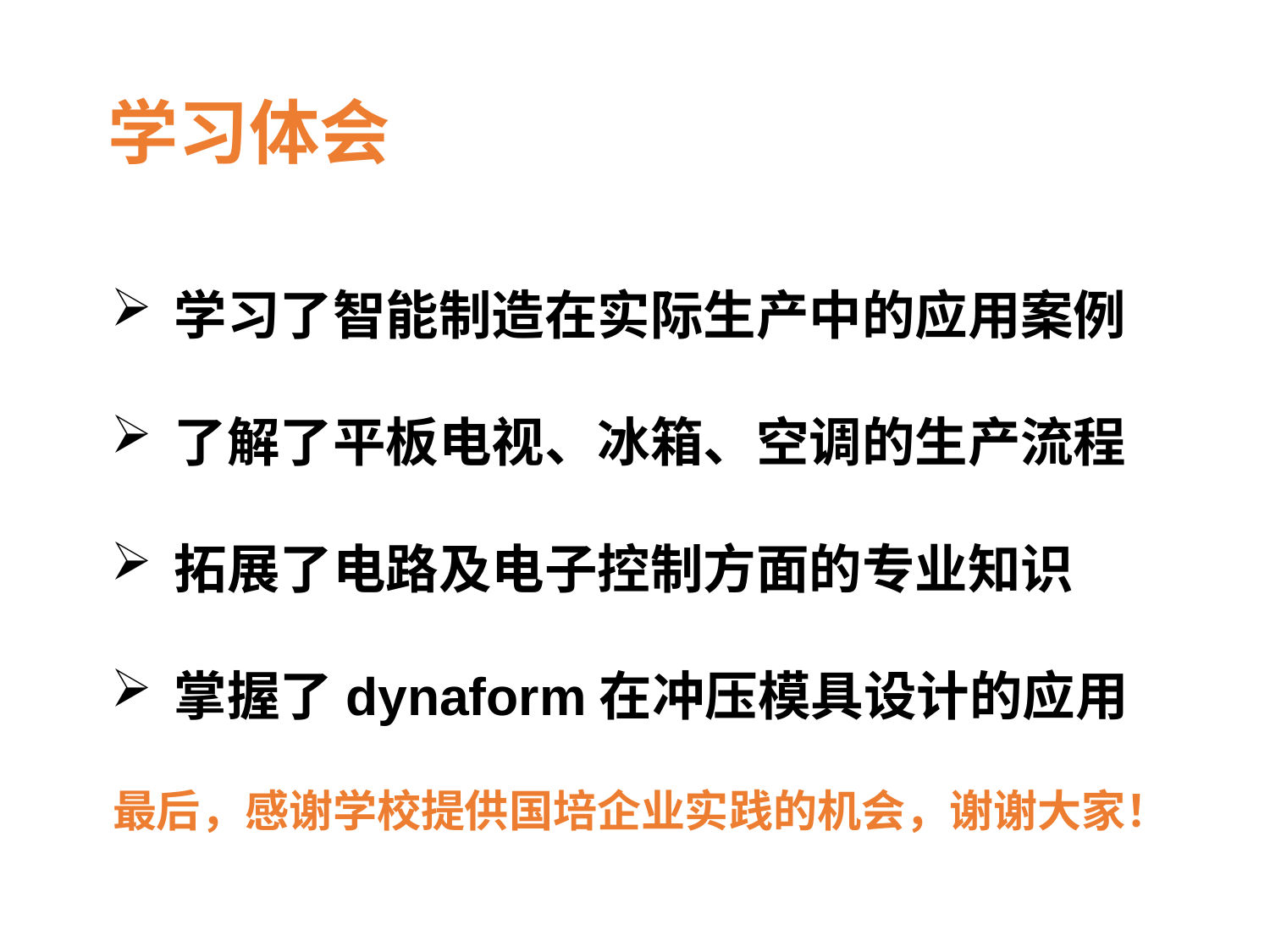

学习体会
学习了智能制造在实际生产中的应用案例
了解了平板电视、冰箱、空调的生产流程
拓展了电路及电子控制方面的专业知识
掌握了dynaform在冲压模具设计的应用
最后，感谢学校提供国培企业实践的机会，谢谢大家！